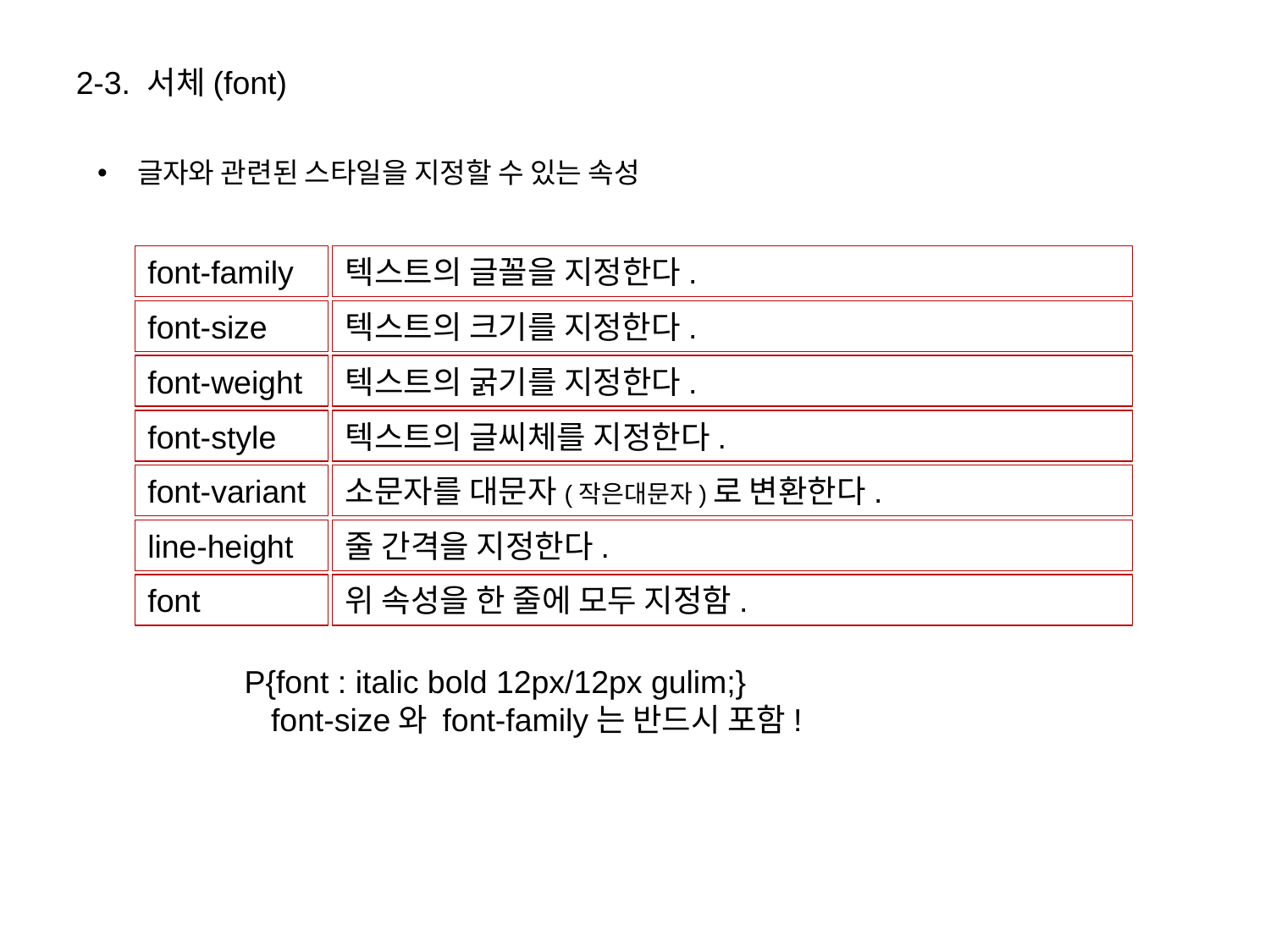

2-3. 서체(font)
글자와 관련된 스타일을 지정할 수 있는 속성
font-family
텍스트의 글꼴을 지정한다.
font-size
텍스트의 크기를 지정한다.
font-weight
텍스트의 굵기를 지정한다.
font-style
텍스트의 글씨체를 지정한다.
font-variant
소문자를 대문자(작은대문자)로 변환한다.
line-height
줄 간격을 지정한다.
font
위 속성을 한 줄에 모두 지정함.
P{font : italic bold 12px/12px gulim;}
   font-size와 font-family는 반드시 포함!